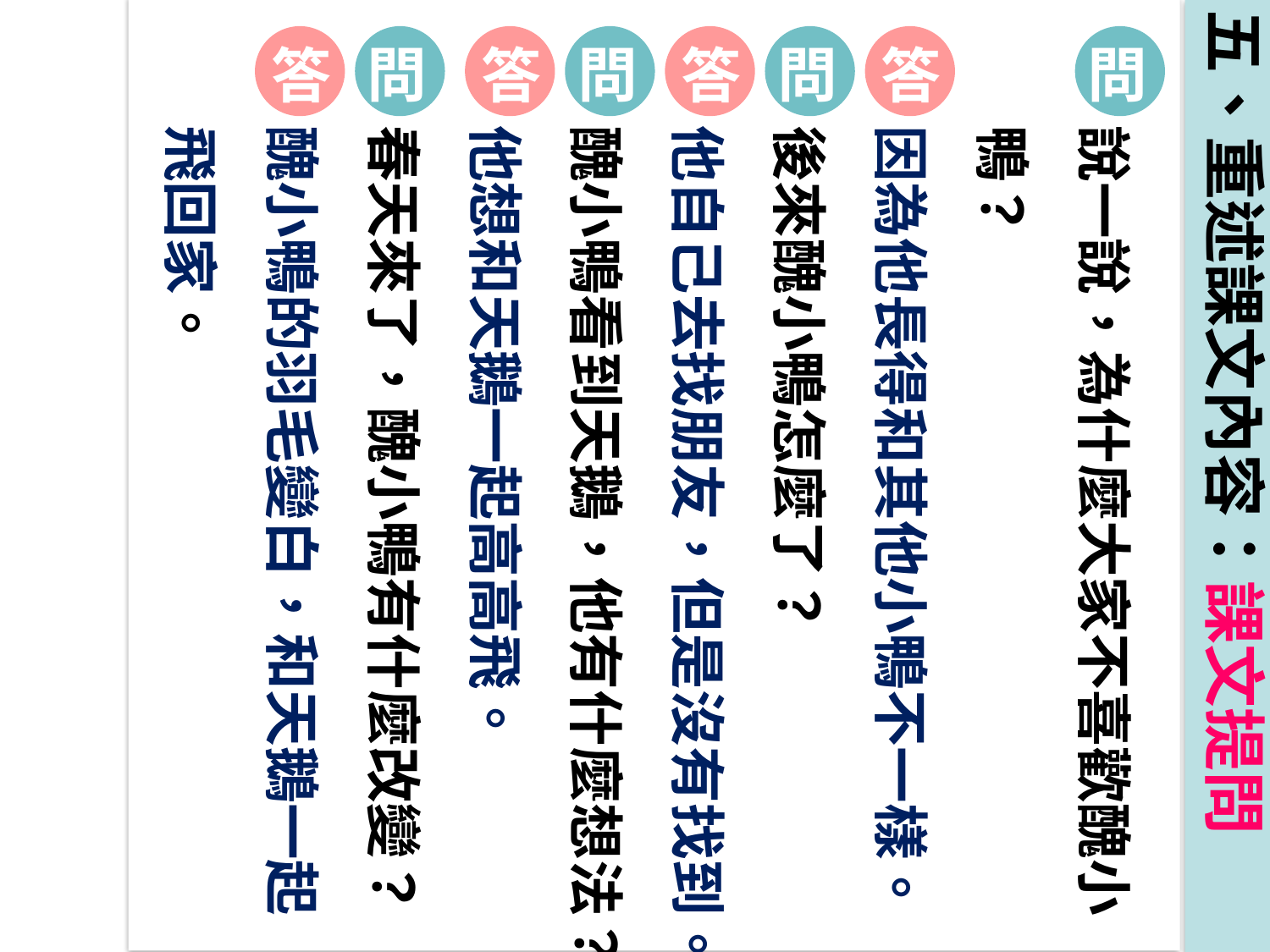

五、重述課文內容：課文提問
        說一說，為什麼大家不喜歡醜小
        鴨？
        因為他長得和其他小鴨不一樣。
        後來醜小鴨怎麼了？
        他自己去找朋友，但是沒有找到。
        醜小鴨看到天鵝，他有什麼想法？
        他想和天鵝一起高高飛。
        春天來了，醜小鴨有什麼改變？
        醜小鴨的羽毛變白，和天鵝一起
        飛回家。

問

答

問

答

問

答

問

答